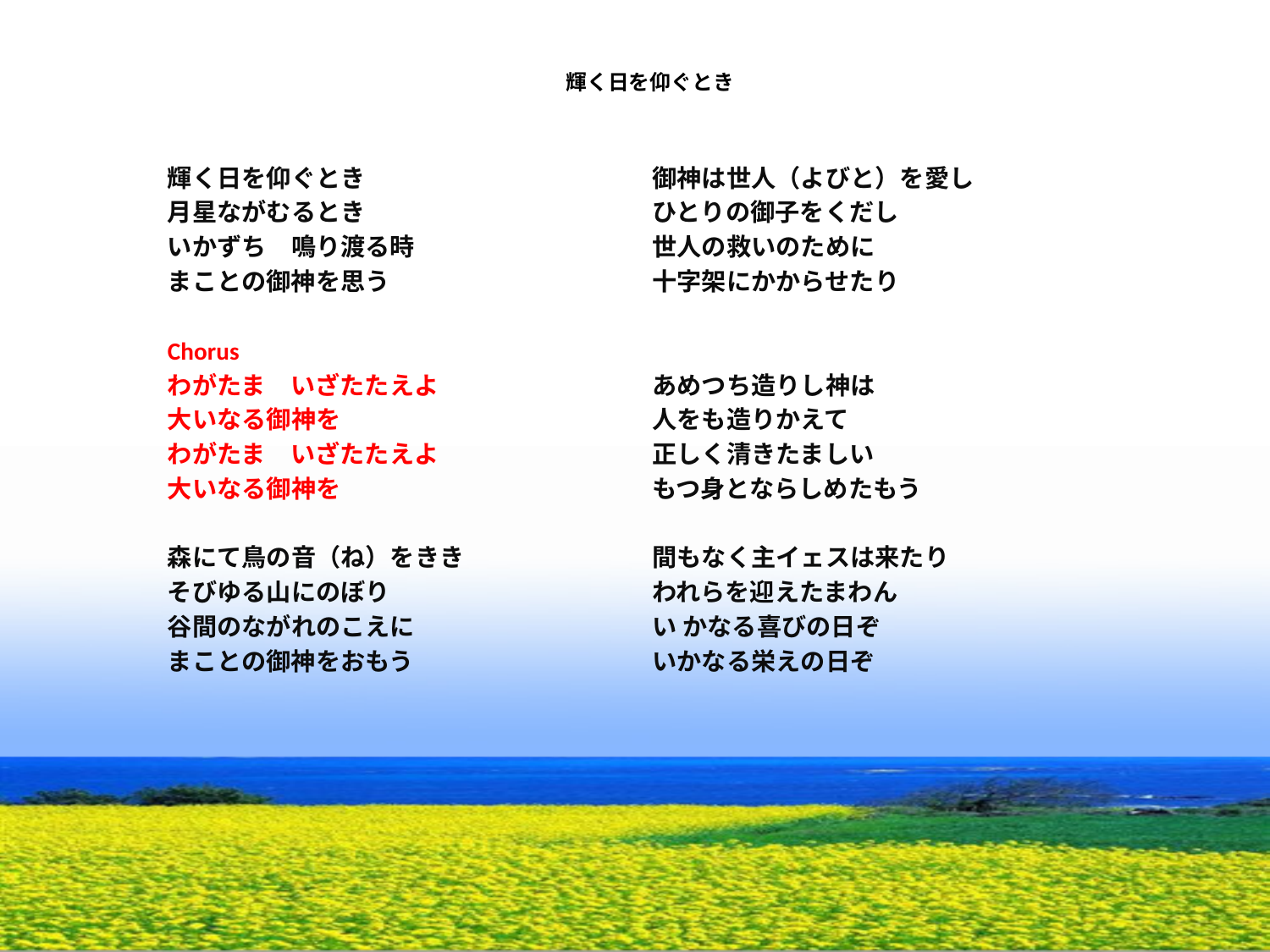

# 輝く日を仰ぐとき
輝く日を仰ぐとき
月星ながむるとき
いかずち　鳴り渡る時
まことの御神を思う

Chorus
わがたま　いざたたえよ
大いなる御神を
わがたま　いざたたえよ
大いなる御神を

森にて鳥の音（ね）をきき
そびゆる山にのぼり
谷間のながれのこえに
まことの御神をおもう

御神は世人（よびと）を愛し
ひとりの御子をくだし
世人の救いのために
十字架にかからせたり

あめつち造りし神は
人をも造りかえて
正しく清きたましい
もつ身とならしめたもう

間もなく主イェスは来たり
われらを迎えたまわん
い かなる喜びの日ぞ
いかなる栄えの日ぞ